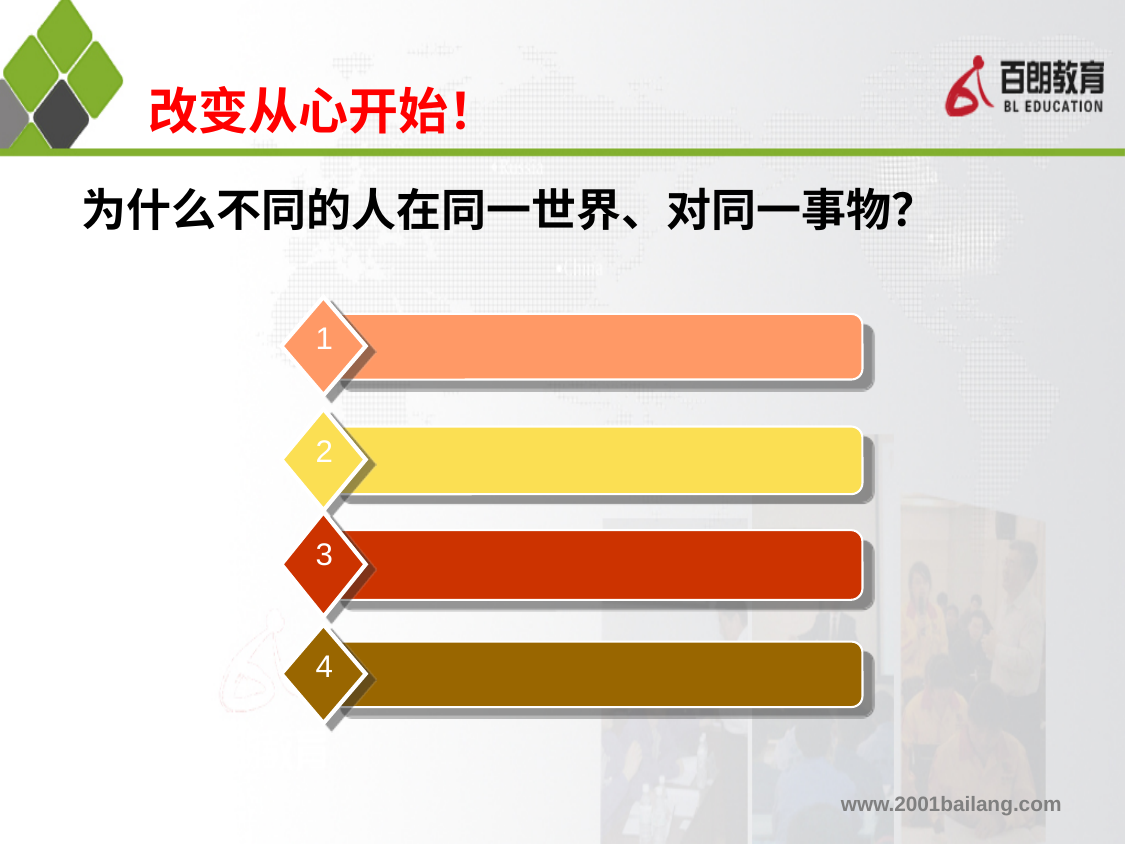

改变从心开始！
# 为什么不同的人在同一世界、对同一事物？

1

2

3

4